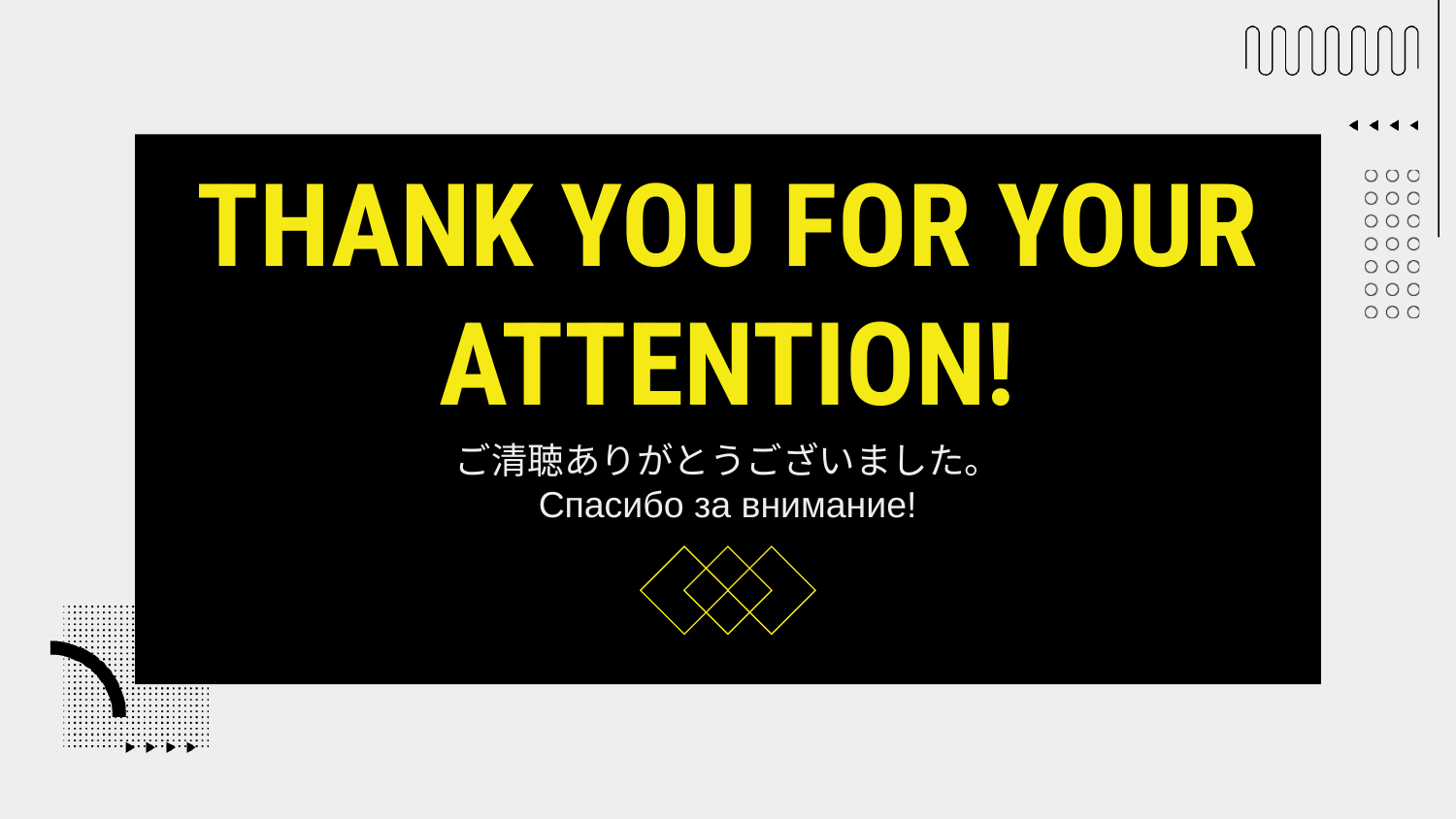

# THANK YOU FOR YOUR ATTENTION!
ご清聴ありがとうございました。
Спасибо за внимание!